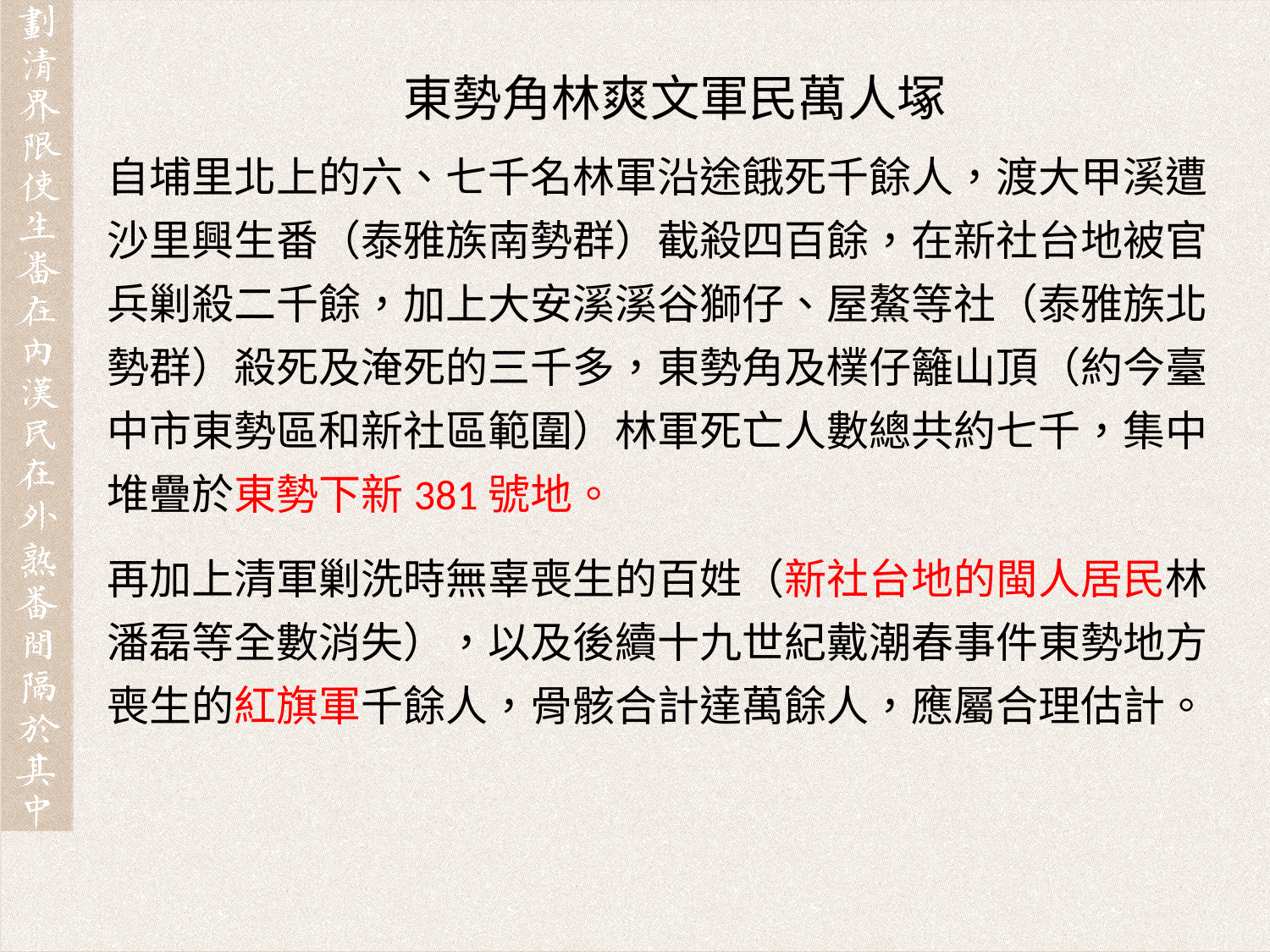

東勢角林爽文軍民萬人塚
自埔里北上的六、七千名林軍沿途餓死千餘人，渡大甲溪遭沙里興生番（泰雅族南勢群）截殺四百餘，在新社台地被官兵剿殺二千餘，加上大安溪溪谷獅仔、屋鰲等社（泰雅族北勢群）殺死及淹死的三千多，東勢角及樸仔籬山頂（約今臺中市東勢區和新社區範圍）林軍死亡人數總共約七千，集中堆疊於東勢下新381號地。
再加上清軍剿洗時無辜喪生的百姓（新社台地的閩人居民林潘磊等全數消失），以及後續十九世紀戴潮春事件東勢地方喪生的紅旗軍千餘人，骨骸合計達萬餘人，應屬合理估計。